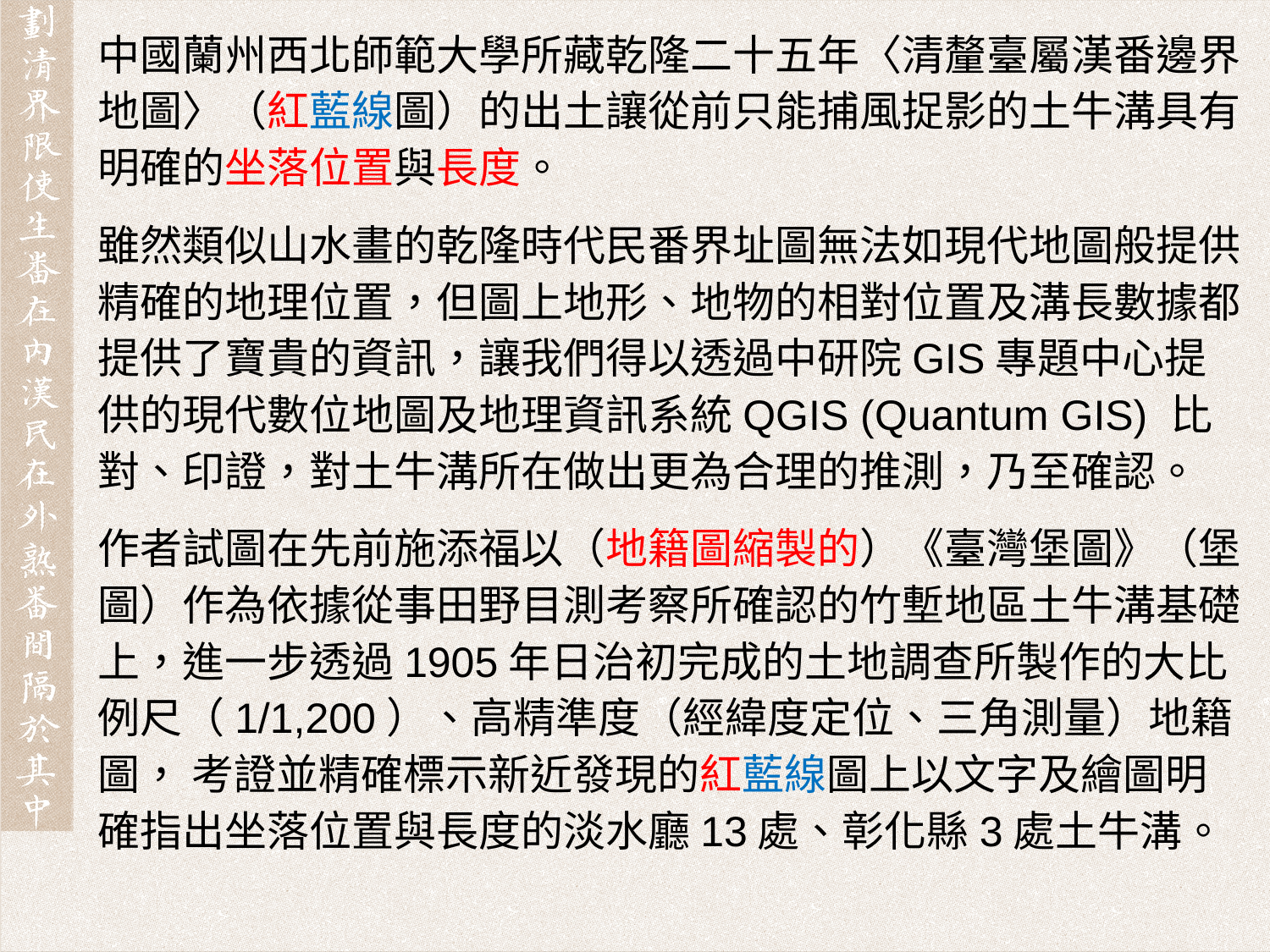

中國蘭州西北師範大學所藏乾隆二十五年〈清釐臺屬漢番邊界地圖〉（紅藍線圖）的出土讓從前只能捕風捉影的土牛溝具有明確的坐落位置與長度。
雖然類似山水畫的乾隆時代民番界址圖無法如現代地圖般提供精確的地理位置，但圖上地形、地物的相對位置及溝長數據都提供了寶貴的資訊，讓我們得以透過中研院GIS專題中心提供的現代數位地圖及地理資訊系統QGIS (Quantum GIS) 比對、印證，對土牛溝所在做出更為合理的推測，乃至確認。
作者試圖在先前施添福以（地籍圖縮製的）《臺灣堡圖》（堡圖）作為依據從事田野目測考察所確認的竹塹地區土牛溝基礎上，進一步透過1905年日治初完成的土地調查所製作的大比例尺（1/1,200）、高精準度（經緯度定位、三角測量）地籍圖， 考證並精確標示新近發現的紅藍線圖上以文字及繪圖明確指出坐落位置與長度的淡水廳13處、彰化縣3處土牛溝。